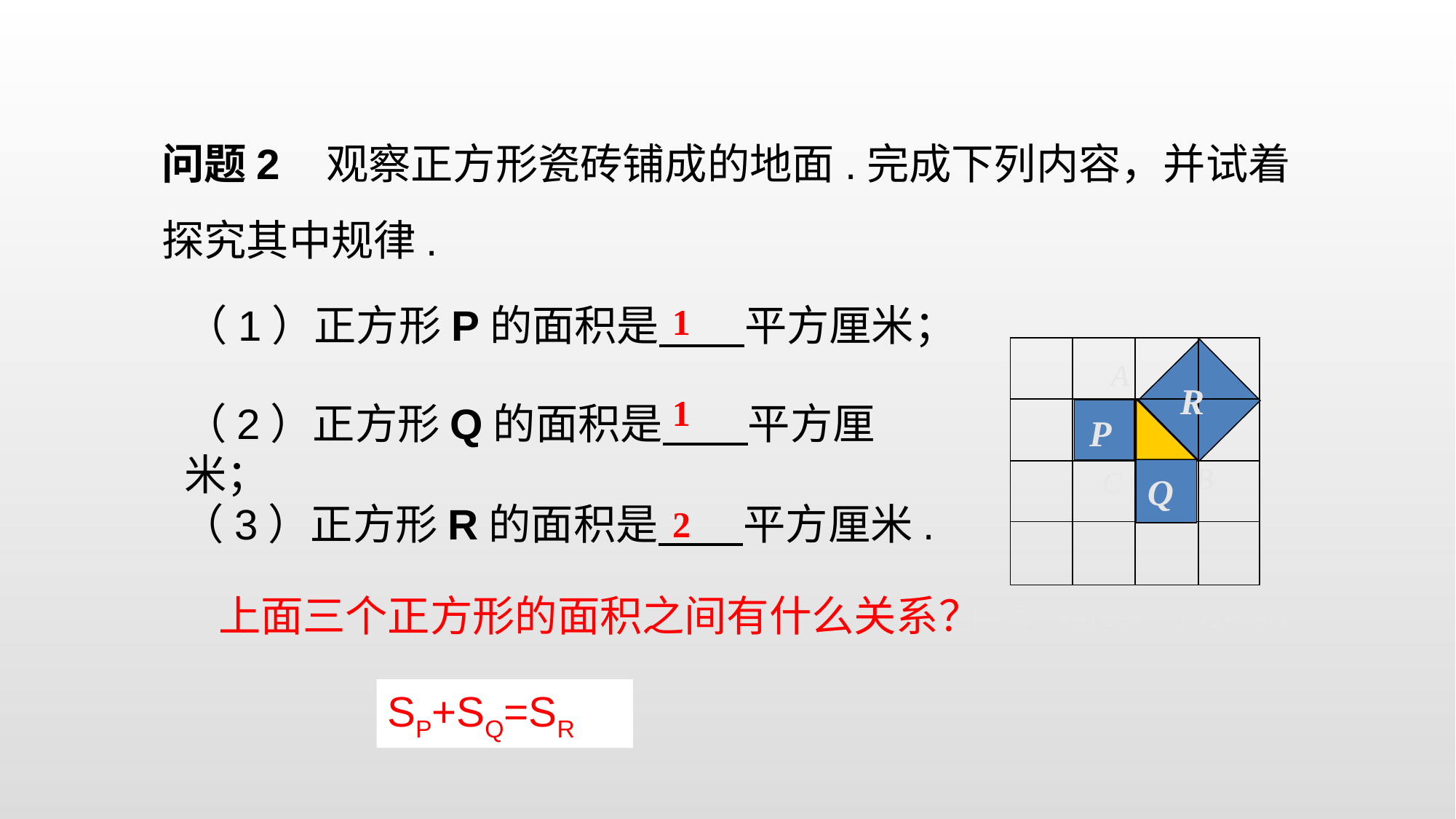

问题2   观察正方形瓷砖铺成的地面.完成下列内容，并试着探究其中规律.
（1）正方形P的面积是         平方厘米；
1
|  |  |  |  |
| --- | --- | --- | --- |
|  |  |  |  |
|  |  |  |  |
|  |  |  |  |
A
B
C

R
1
（2）正方形Q的面积是         平方厘米；

P

Q
（3）正方形R的面积是         平方厘米.
2
上面三个正方形的面积之间有什么关系？
（图中每一格代表一平方厘米）
SP+SQ=SR